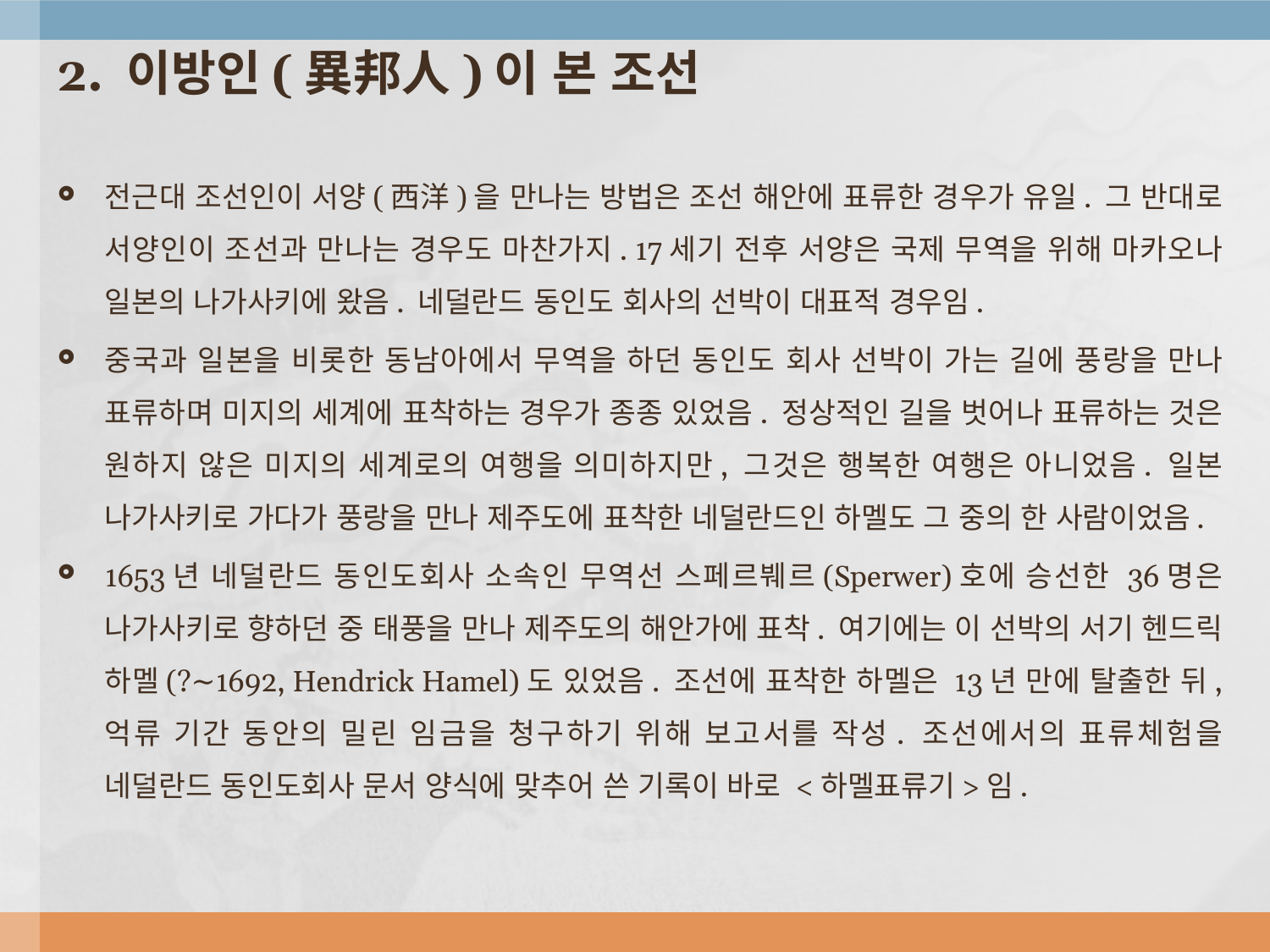

2. 이방인(異邦人)이 본 조선

전근대 조선인이 서양(西洋)을 만나는 방법은 조선 해안에 표류한 경우가 유일. 그 반대로 서양인이 조선과 만나는 경우도 마찬가지. 17세기 전후 서양은 국제 무역을 위해 마카오나 일본의 나가사키에 왔음. 네덜란드 동인도 회사의 선박이 대표적 경우임.
중국과 일본을 비롯한 동남아에서 무역을 하던 동인도 회사 선박이 가는 길에 풍랑을 만나 표류하며 미지의 세계에 표착하는 경우가 종종 있었음. 정상적인 길을 벗어나 표류하는 것은 원하지 않은 미지의 세계로의 여행을 의미하지만, 그것은 행복한 여행은 아니었음. 일본 나가사키로 가다가 풍랑을 만나 제주도에 표착한 네덜란드인 하멜도 그 중의 한 사람이었음.
1653년 네덜란드 동인도회사 소속인 무역선 스페르붸르(Sperwer)호에 승선한 36명은 나가사키로 향하던 중 태풍을 만나 제주도의 해안가에 표착. 여기에는 이 선박의 서기 헨드릭 하멜(?∼1692, Hendrick Hamel)도 있었음. 조선에 표착한 하멜은 13년 만에 탈출한 뒤, 억류 기간 동안의 밀린 임금을 청구하기 위해 보고서를 작성. 조선에서의 표류체험을 네덜란드 동인도회사 문서 양식에 맞추어 쓴 기록이 바로 <하멜표류기>임.